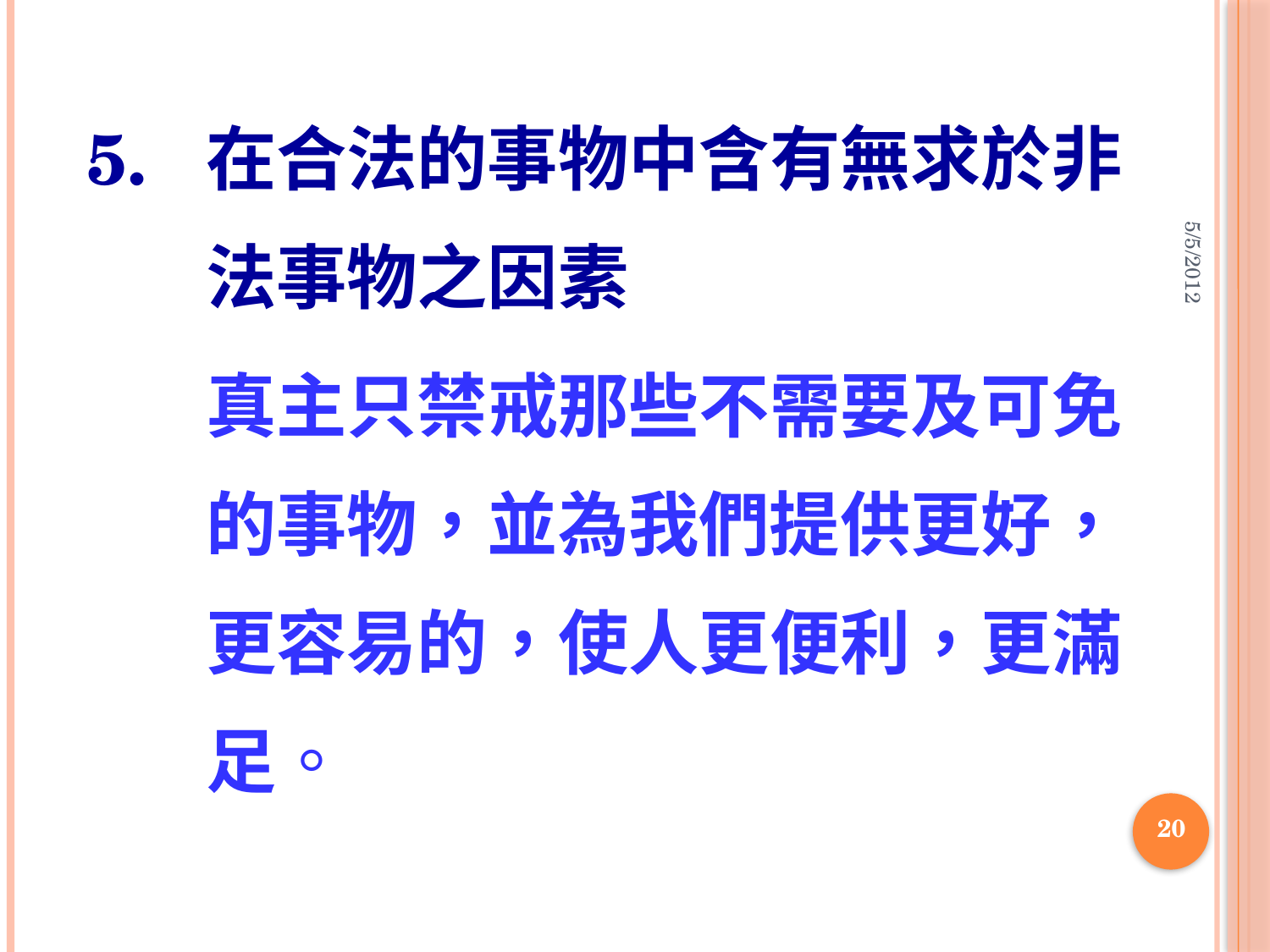

5.	在合法的事物中含有無求於非法事物之因素
	真主只禁戒那些不需要及可免的事物，並為我們提供更好，更容易的，使人更便利，更滿足。
5/5/2012
20